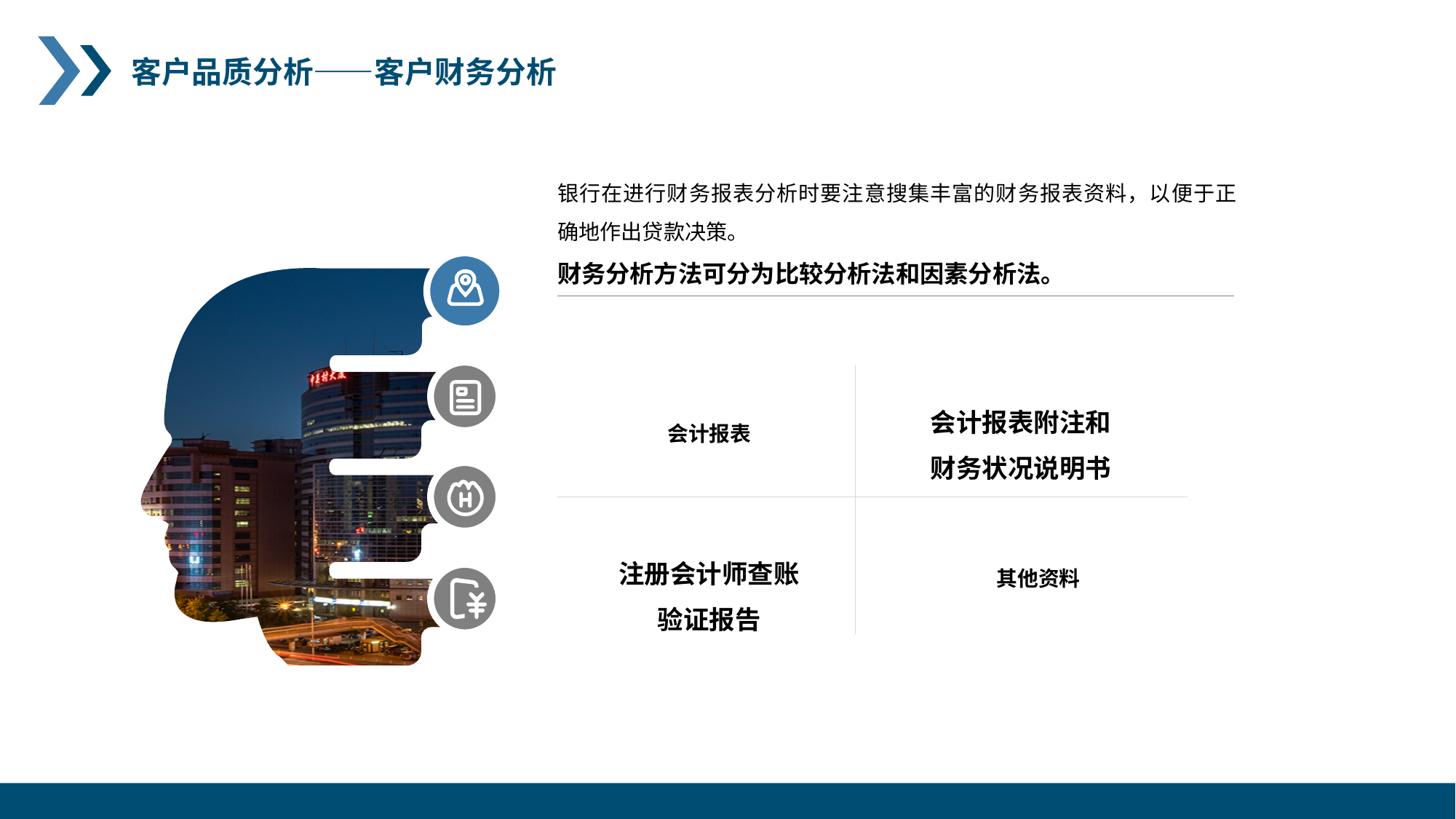

客户品质分析——客户财务分析
银行在进行财务报表分析时要注意搜集丰富的财务报表资料，以便于正确地作出贷款决策。
财务分析方法可分为比较分析法和因素分析法。

会计报表附注和财务状况说明书
会计报表
注册会计师查账验证报告
其他资料